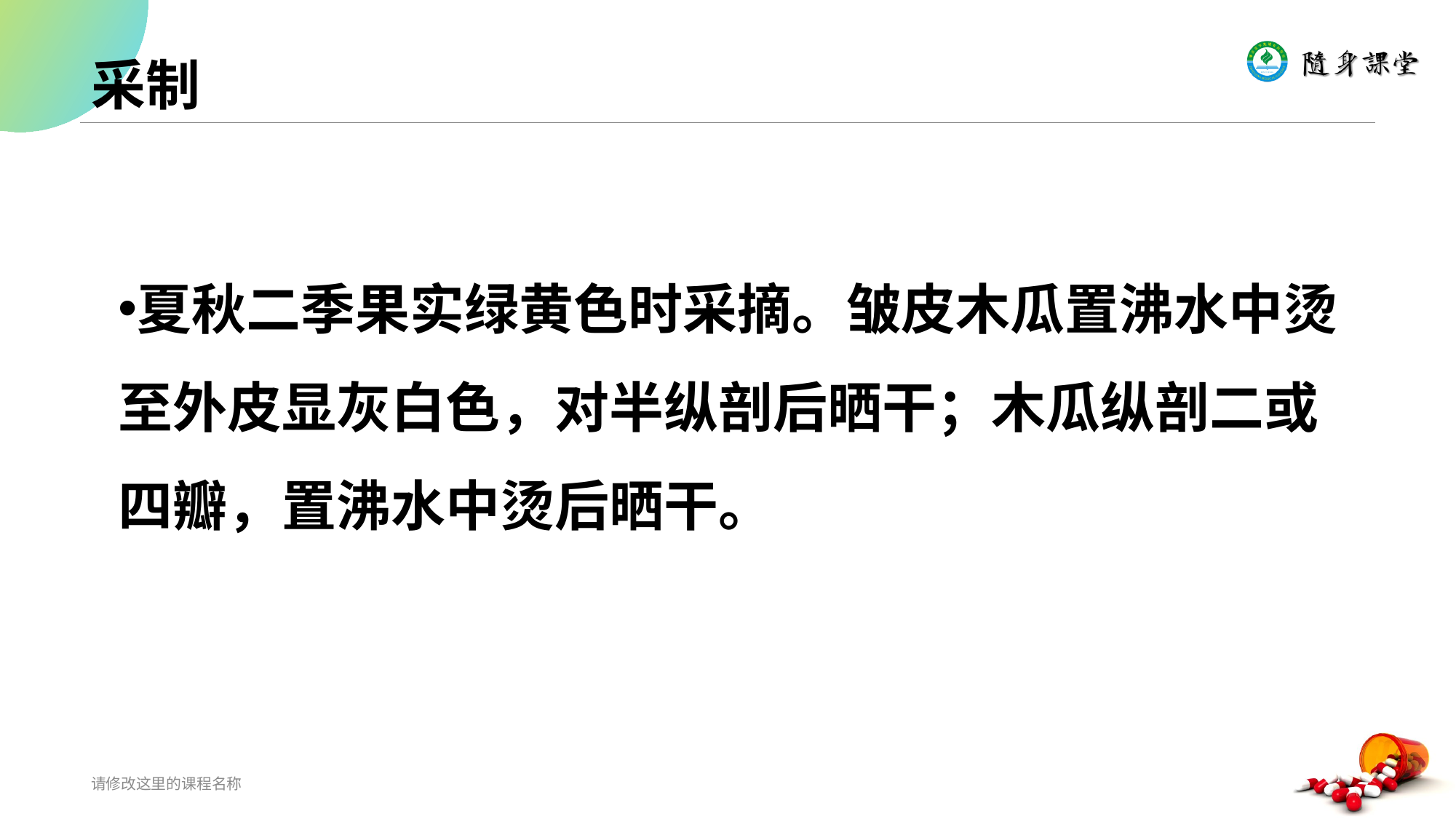

# 采制

夏秋二季果实绿黄色时采摘。皱皮木瓜置沸水中烫至外皮显灰白色，对半纵剖后晒干；木瓜纵剖二或四瓣，置沸水中烫后晒干。

请修改这里的课程名称
8